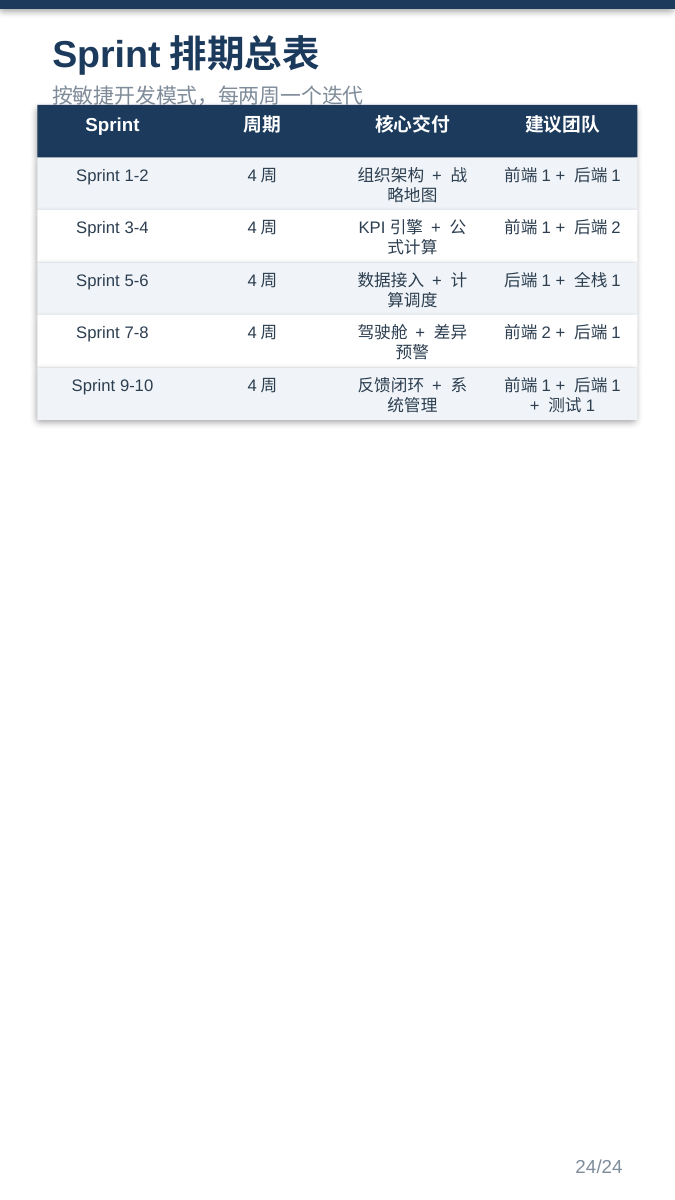

Sprint排期总表
按敏捷开发模式，每两周一个迭代

Sprint
周期
核心交付
建议团队

Sprint 1-2
4周
组织架构 + 战略地图
前端1 + 后端1

Sprint 3-4
4周
KPI引擎 + 公式计算
前端1 + 后端2

Sprint 5-6
4周
数据接入 + 计算调度
后端1 + 全栈1

Sprint 7-8
4周
驾驶舱 + 差异预警
前端2 + 后端1

Sprint 9-10
4周
反馈闭环 + 系统管理
前端1 + 后端1 + 测试1
24/24